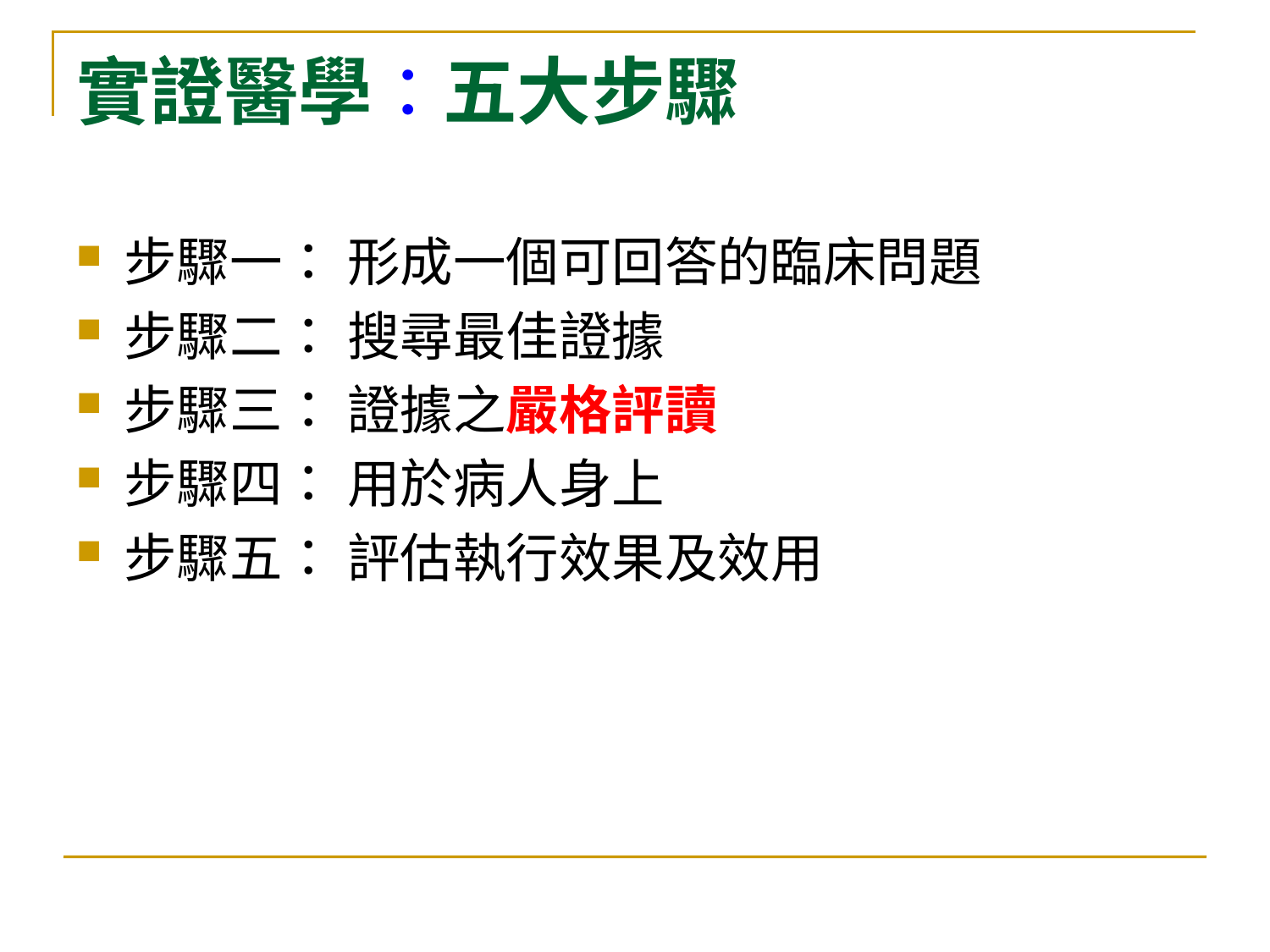

# 實證醫學：五大步驟
步驟一： 形成一個可回答的臨床問題
步驟二： 搜尋最佳證據
步驟三： 證據之嚴格評讀
步驟四： 用於病人身上
步驟五： 評估執行效果及效用